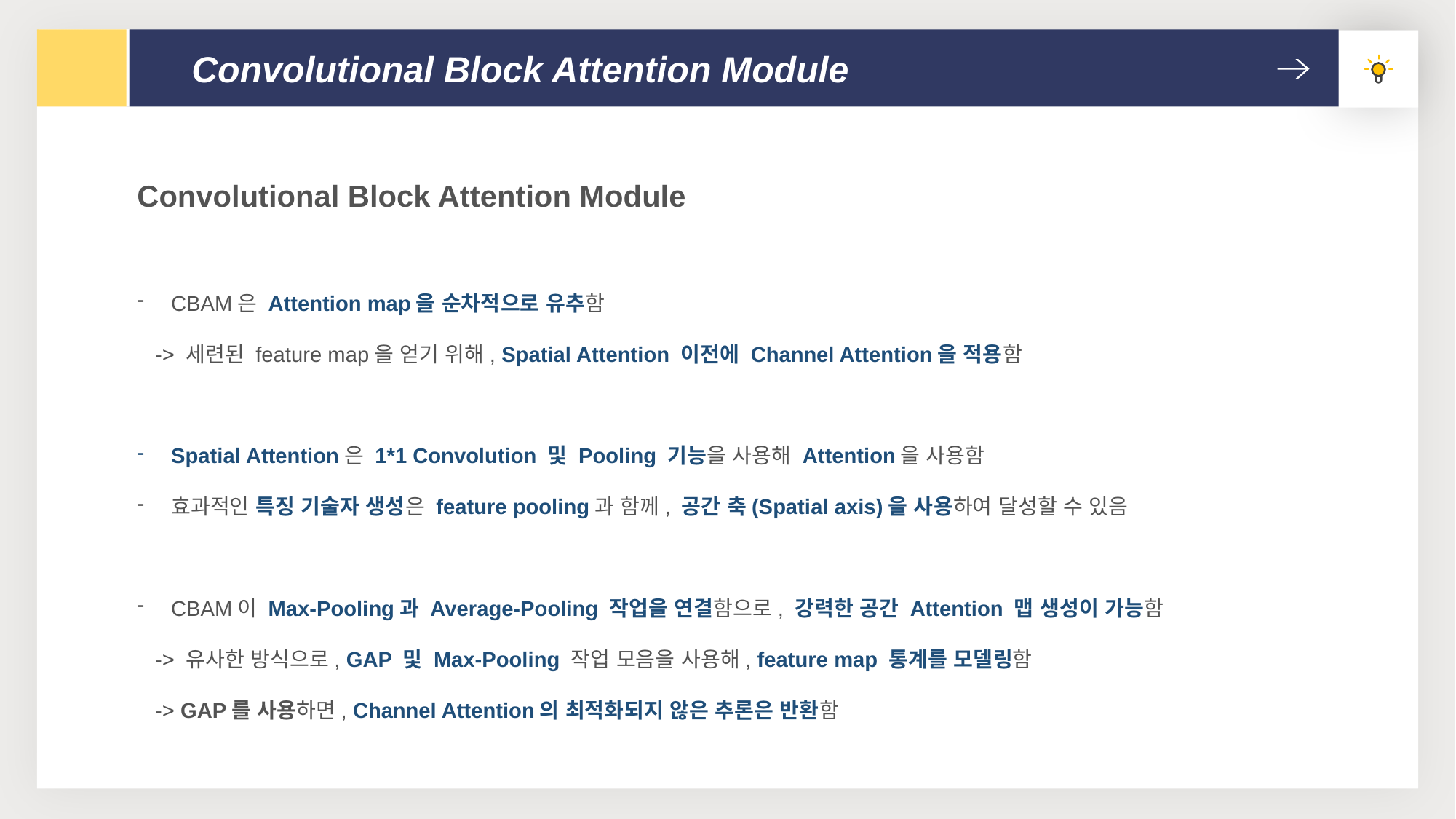

Convolutional Block Attention Module

Convolutional Block Attention Module

CBAM은 Attention map을 순차적으로 유추함
   -> 세련된 feature map을 얻기 위해, Spatial Attention 이전에 Channel Attention을 적용함

Spatial Attention은 1*1 Convolution 및 Pooling 기능을 사용해 Attention을 사용함
효과적인 특징 기술자 생성은 feature pooling과 함께, 공간 축(Spatial axis)을 사용하여 달성할 수 있음

CBAM이 Max-Pooling과 Average-Pooling 작업을 연결함으로, 강력한 공간 Attention 맵 생성이 가능함
   -> 유사한 방식으로, GAP 및 Max-Pooling 작업 모음을 사용해, feature map 통계를 모델링함
   -> GAP를 사용하면, Channel Attention의 최적화되지 않은 추론은 반환함